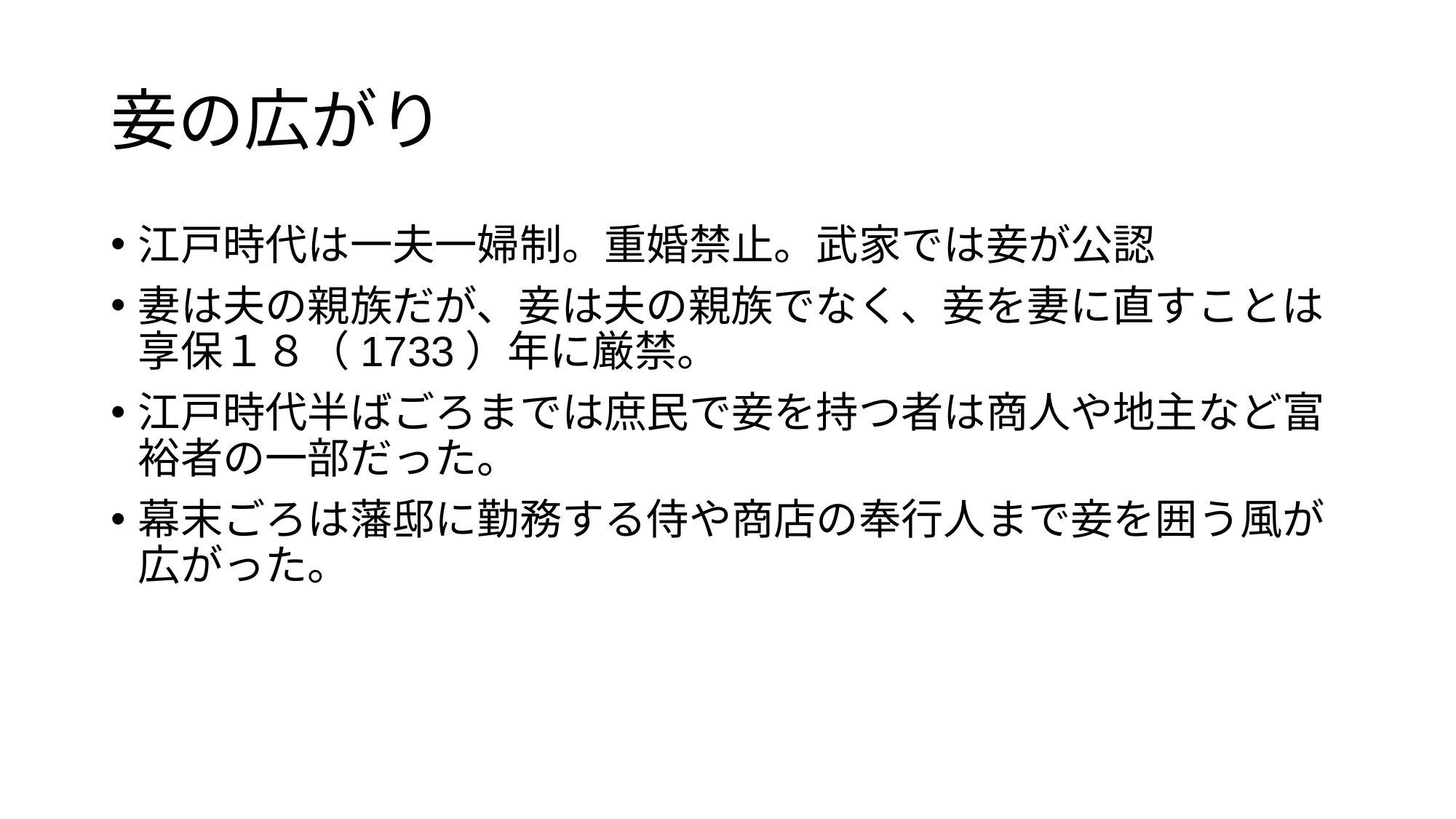

# 妾の広がり
江戸時代は一夫一婦制。重婚禁止。武家では妾が公認
妻は夫の親族だが、妾は夫の親族でなく、妾を妻に直すことは享保１８（1733）年に厳禁。
江戸時代半ばごろまでは庶民で妾を持つ者は商人や地主など富裕者の一部だった。
幕末ごろは藩邸に勤務する侍や商店の奉行人まで妾を囲う風が広がった。